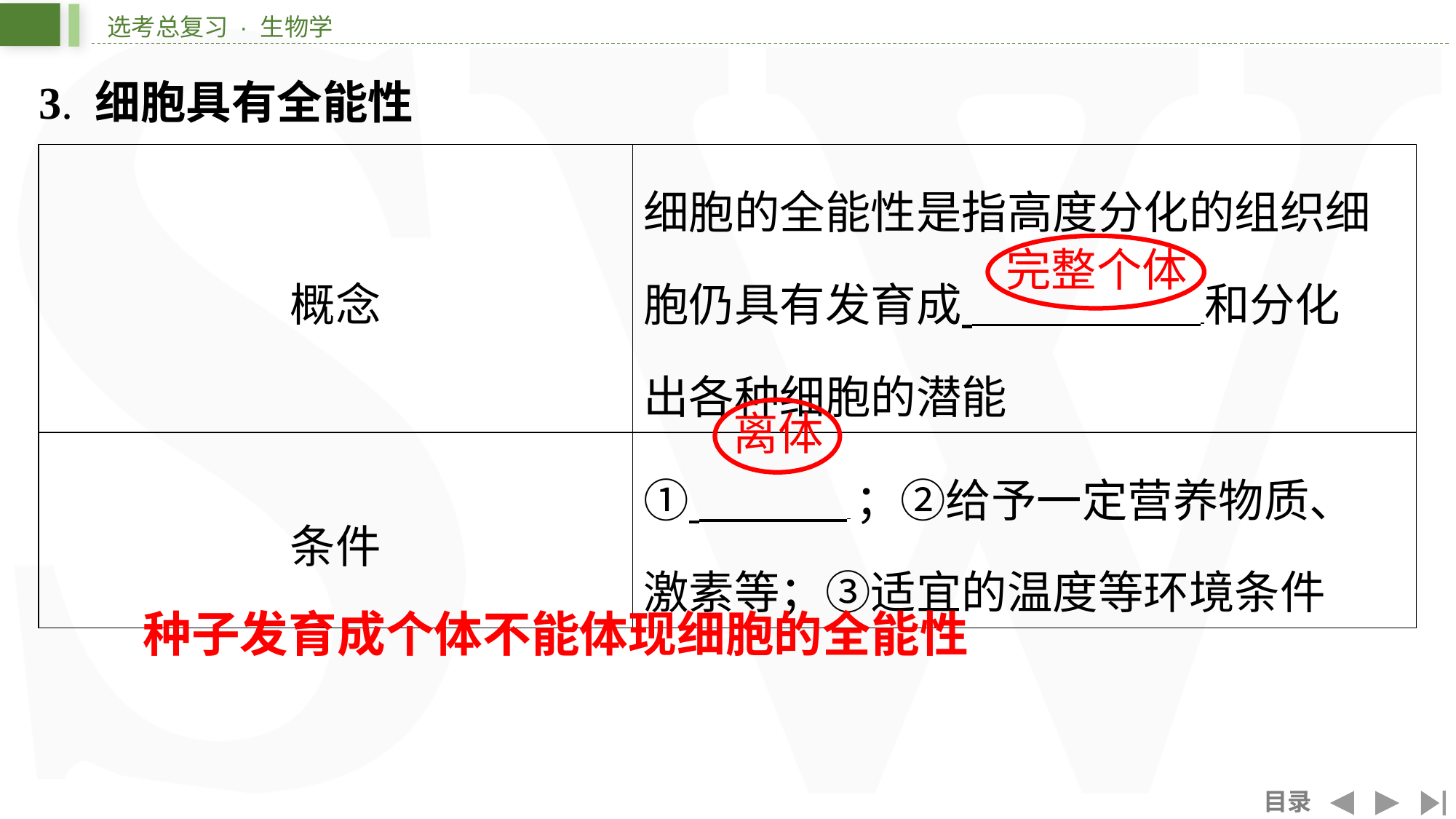

3. 细胞具有全能性
| 概念 | 细胞的全能性是指高度分化的组织细 胞仍具有发育成 ⁠和分化 出各种细胞的潜能 |
| --- | --- |
| 条件 | ① ；②给予一定营养物质、 激素等；③适宜的温度等环境条件 |
完整个体

离体

种子发育成个体不能体现细胞的全能性